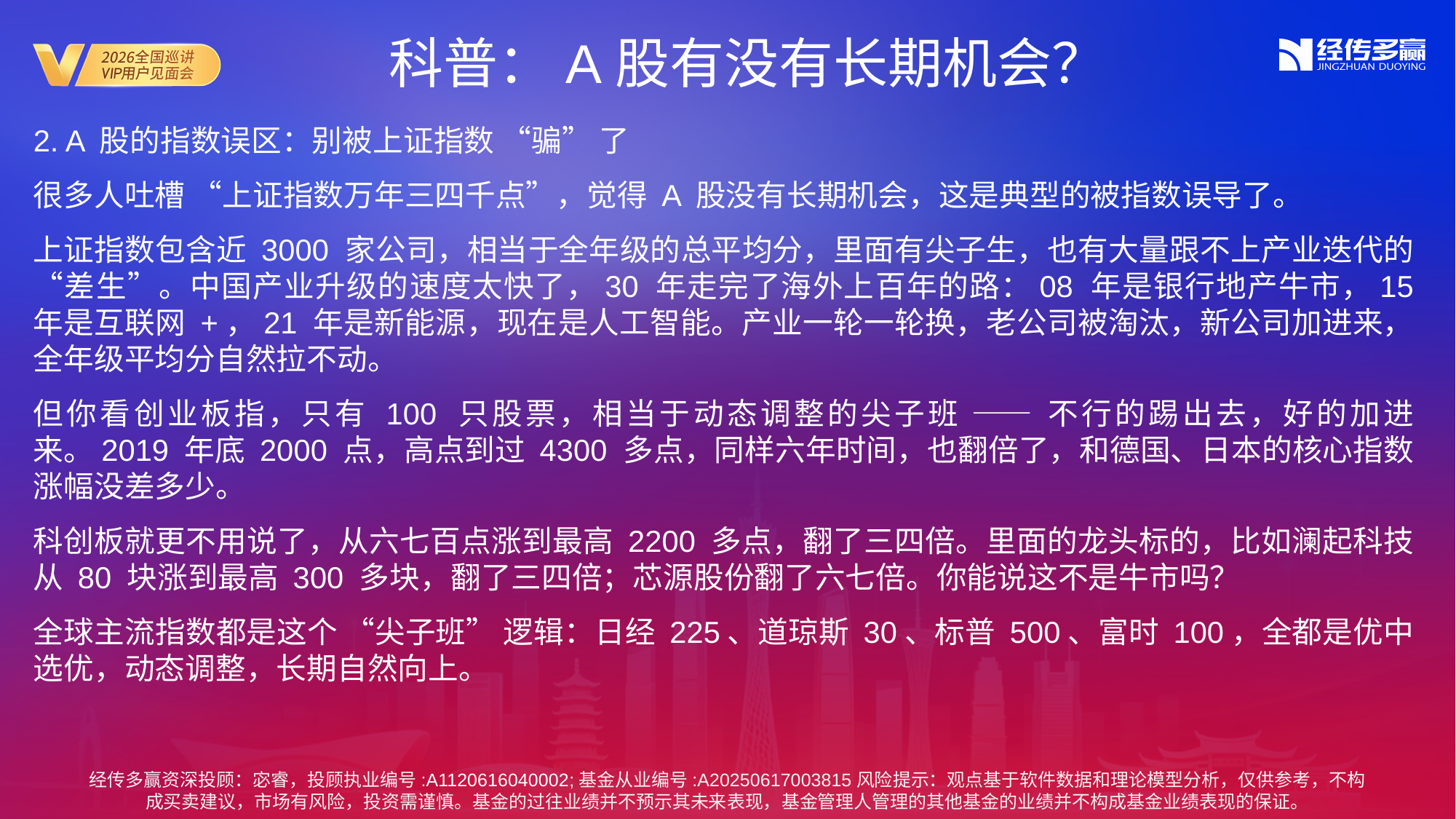

科普：A股有没有长期机会？
2. A 股的指数误区：别被上证指数 “骗” 了
很多人吐槽 “上证指数万年三四千点”，觉得 A 股没有长期机会，这是典型的被指数误导了。
上证指数包含近 3000 家公司，相当于全年级的总平均分，里面有尖子生，也有大量跟不上产业迭代的 “差生”。中国产业升级的速度太快了，30 年走完了海外上百年的路：08 年是银行地产牛市，15 年是互联网 +，21 年是新能源，现在是人工智能。产业一轮一轮换，老公司被淘汰，新公司加进来，全年级平均分自然拉不动。
但你看创业板指，只有 100 只股票，相当于动态调整的尖子班 —— 不行的踢出去，好的加进来。2019 年底 2000 点，高点到过 4300 多点，同样六年时间，也翻倍了，和德国、日本的核心指数涨幅没差多少。
科创板就更不用说了，从六七百点涨到最高 2200 多点，翻了三四倍。里面的龙头标的，比如澜起科技从 80 块涨到最高 300 多块，翻了三四倍；芯源股份翻了六七倍。你能说这不是牛市吗？
全球主流指数都是这个 “尖子班” 逻辑：日经 225、道琼斯 30、标普 500、富时 100，全都是优中选优，动态调整，长期自然向上。
经传多赢资深投顾：宓睿，投顾执业编号:A1120616040002;基金从业编号:A20250617003815风险提示：观点基于软件数据和理论模型分析，仅供参考，不构成买卖建议，市场有风险，投资需谨慎。基金的过往业绩并不预示其未来表现，基金管理人管理的其他基金的业绩并不构成基金业绩表现的保证。